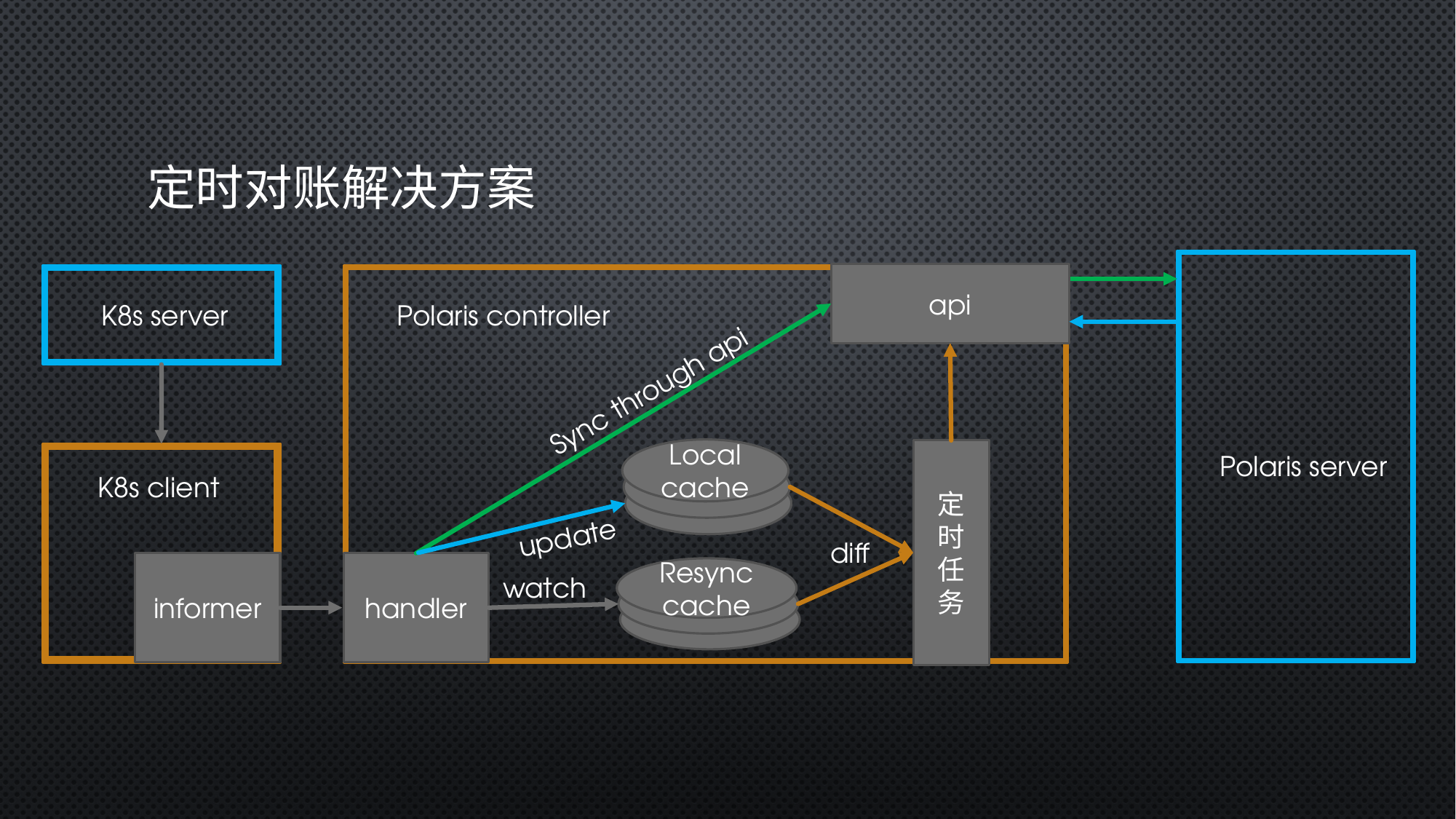

# 定时对账解决方案

api

K8s server
Polaris controller
Sync through api

Local cache
定时任务
Polaris server

K8s client
update
diff
informer
handler

Resync cache
watch